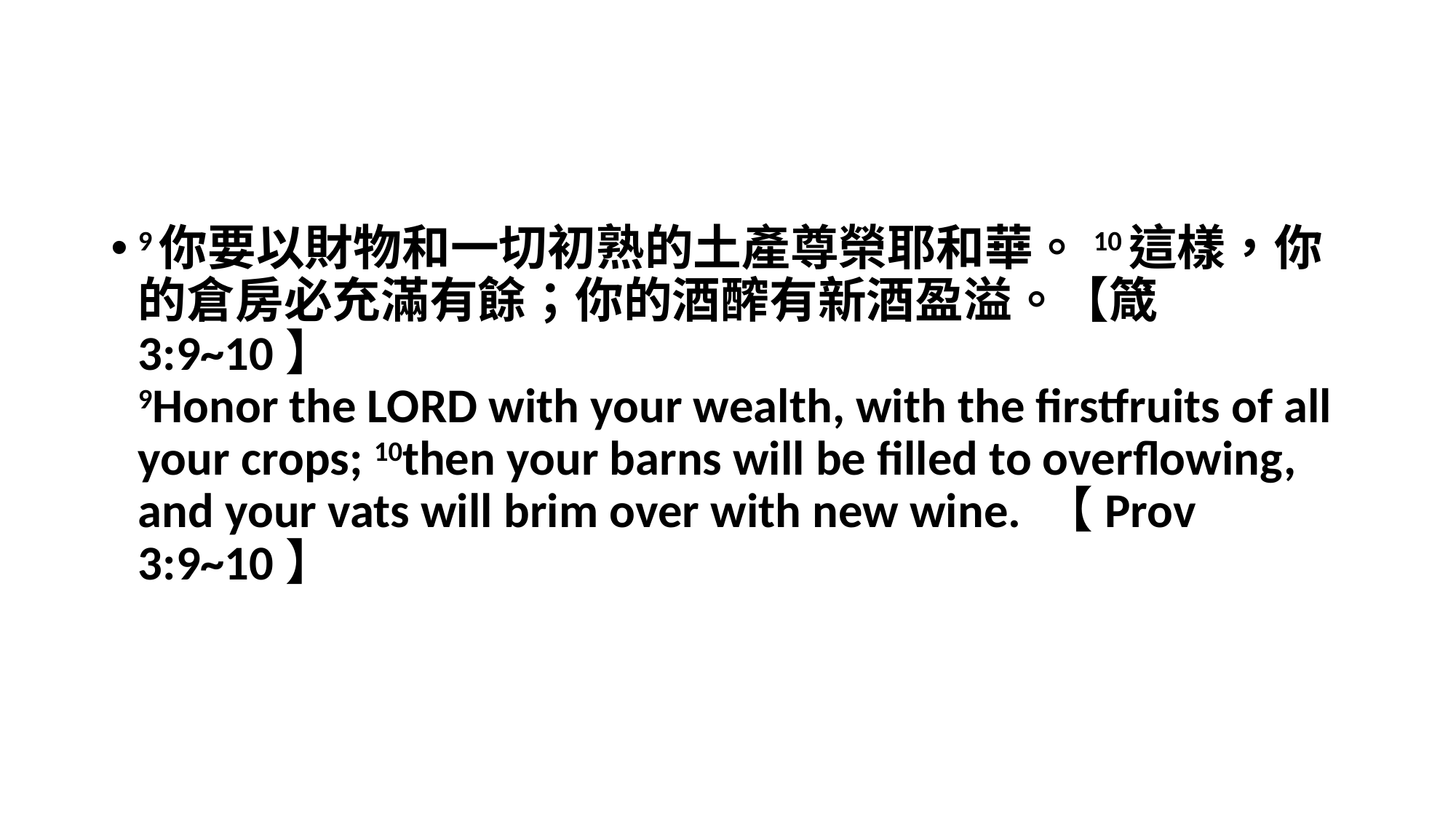

#
9你要以財物和一切初熟的土產尊榮耶和華。10這樣，你的倉房必充滿有餘；你的酒醡有新酒盈溢。【箴 3:9~10】
9Honor the LORD with your wealth, with the firstfruits of all your crops; 10then your barns will be filled to overflowing, and your vats will brim over with new wine. 【Prov 3:9~10】